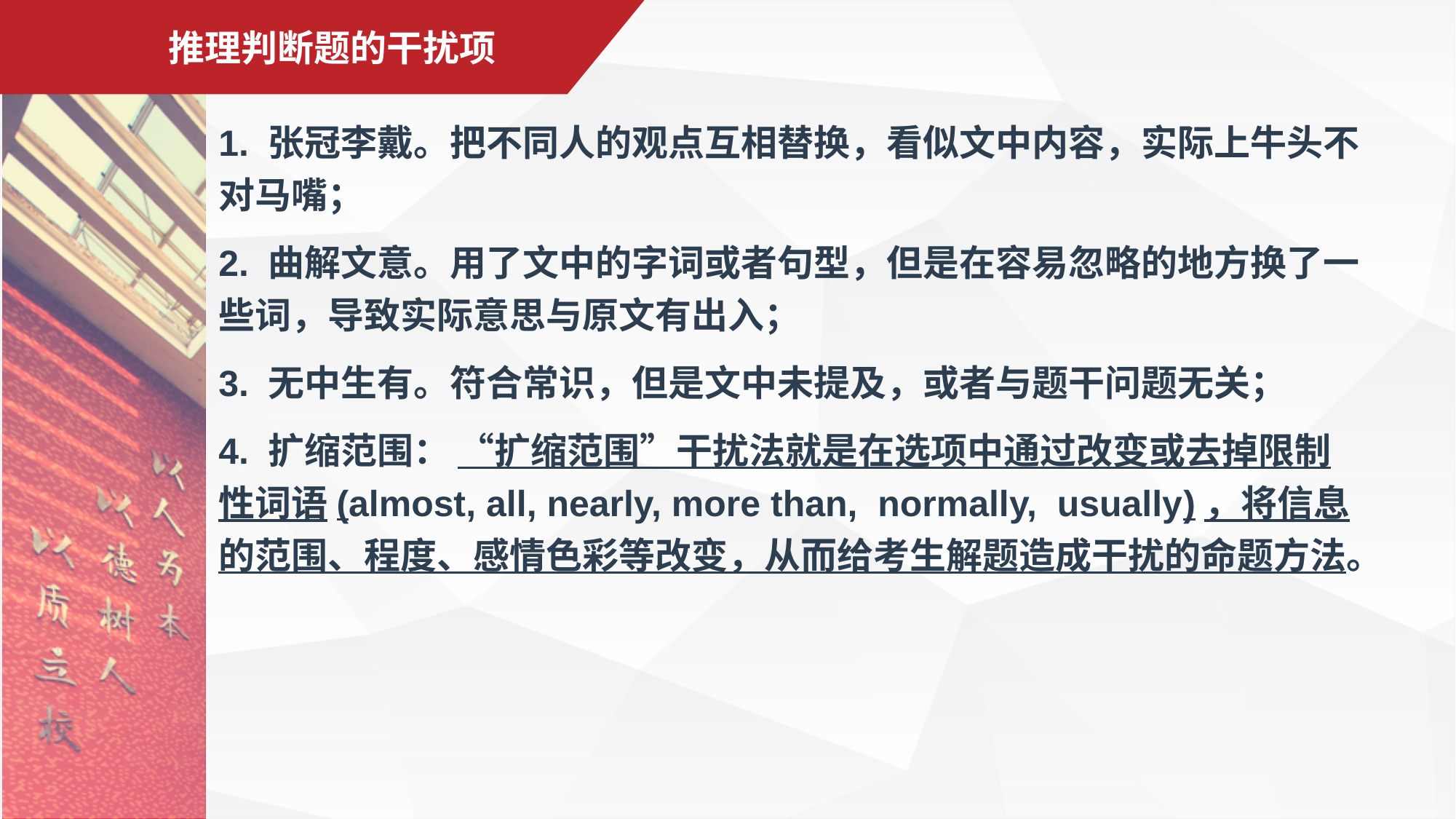

# 推理判断题的干扰项
1. 张冠李戴。把不同人的观点互相替换，看似文中内容，实际上牛头不对马嘴；
2. 曲解文意。用了文中的字词或者句型，但是在容易忽略的地方换了一些词，导致实际意思与原文有出入；
3. 无中生有。符合常识，但是文中未提及，或者与题干问题无关；
4. 扩缩范围： “扩缩范围”干扰法就是在选项中通过改变或去掉限制性词语(almost, all, nearly, more than,  normally,  usually)，将信息的范围、程度、感情色彩等改变，从而给考生解题造成干扰的命题方法。